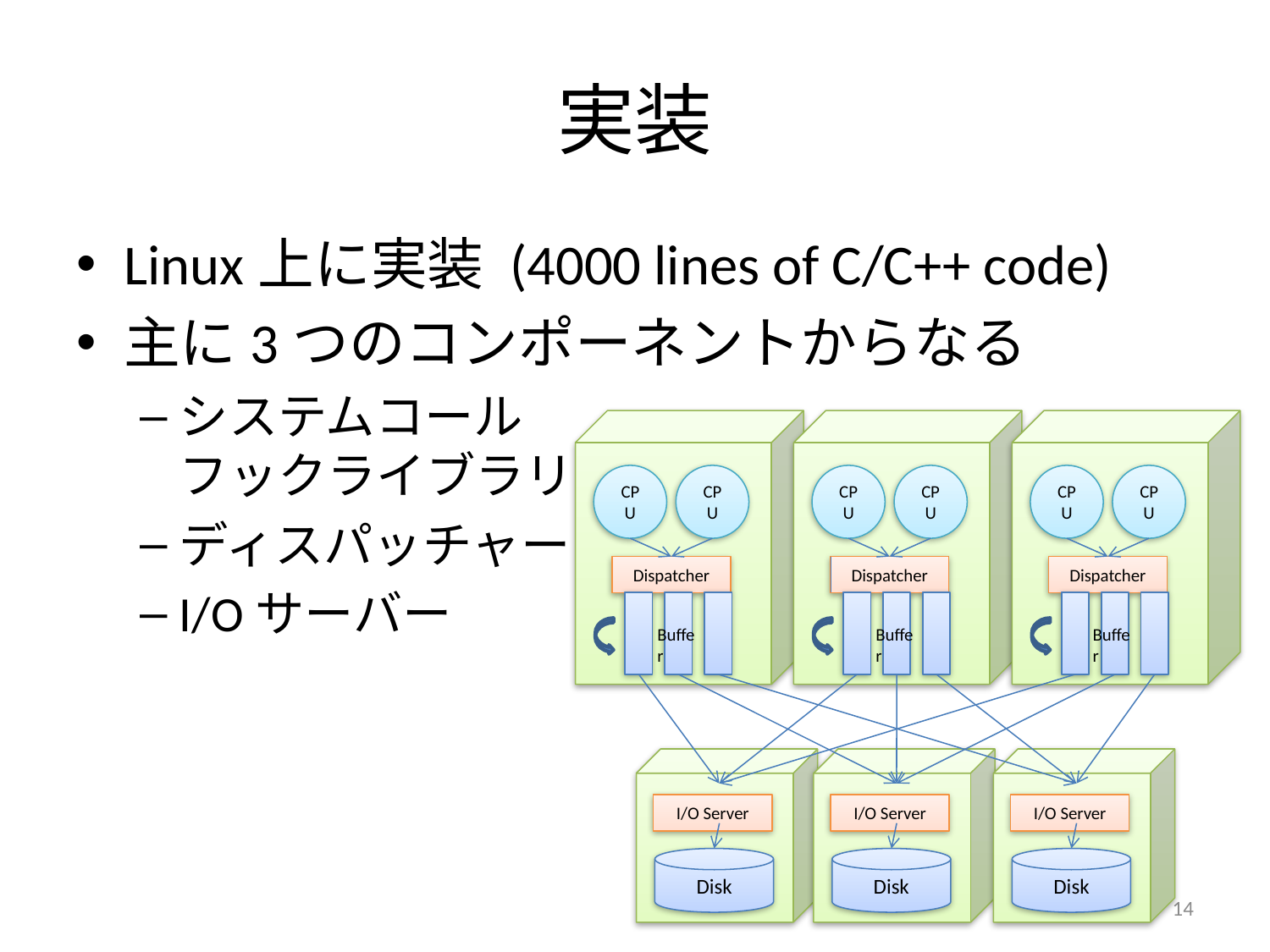

# 実装
Linux上に実装 (4000 lines of C/C++ code)
主に3つのコンポーネントからなる
システムコール
フックライブラリ
ディスパッチャー
I/Oサーバー

CPU
CPU
Dispatcher

CPU
CPU
Dispatcher

CPU
CPU
Dispatcher

Buffer
Buffer
Buffer

I/O Server

I/O Server

I/O Server
Disk
Disk
Disk
14